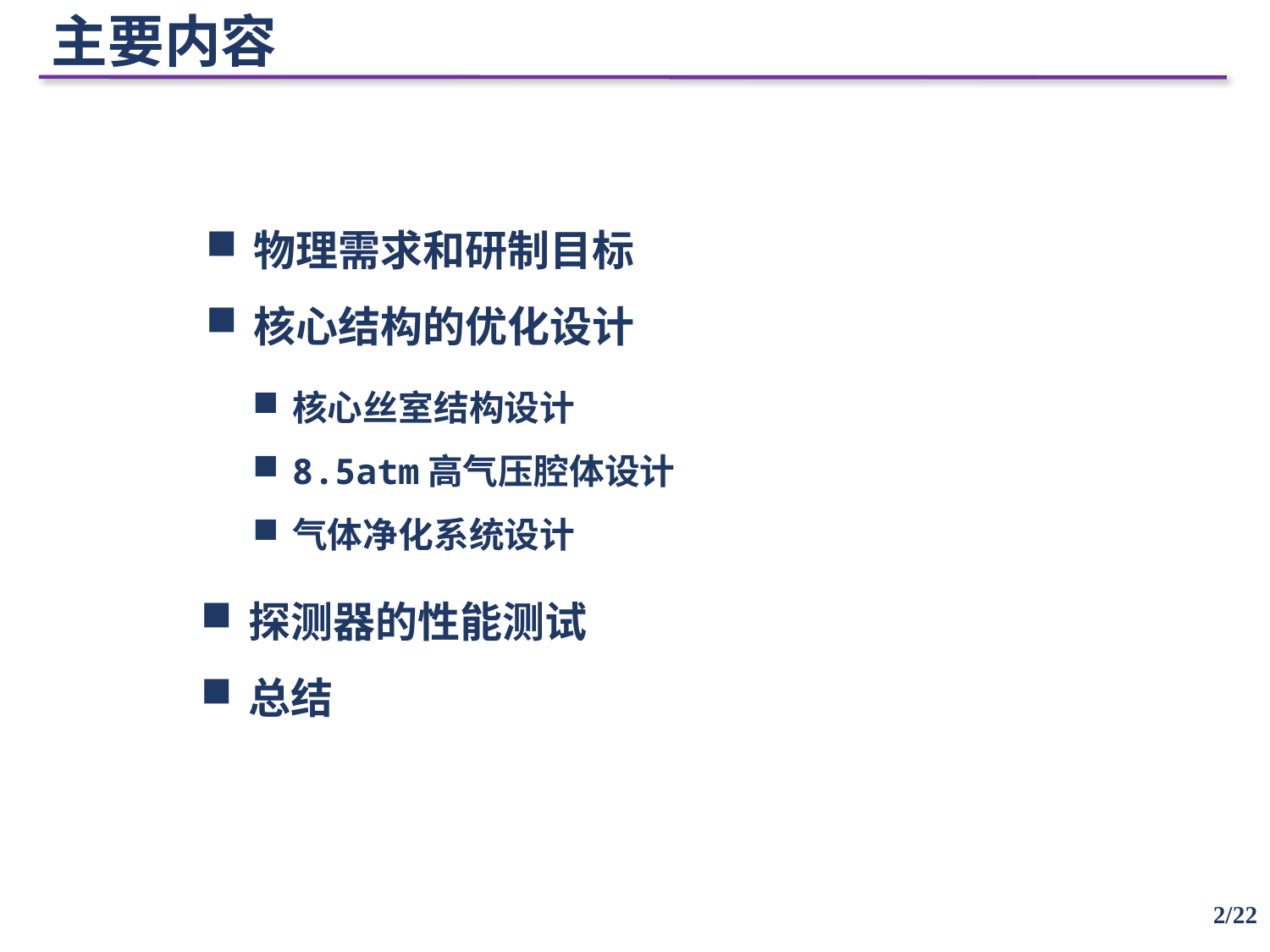

主要内容
物理需求和研制目标
核心结构的优化设计
核心丝室结构设计
8.5atm高气压腔体设计
气体净化系统设计
探测器的性能测试
总结
2/22